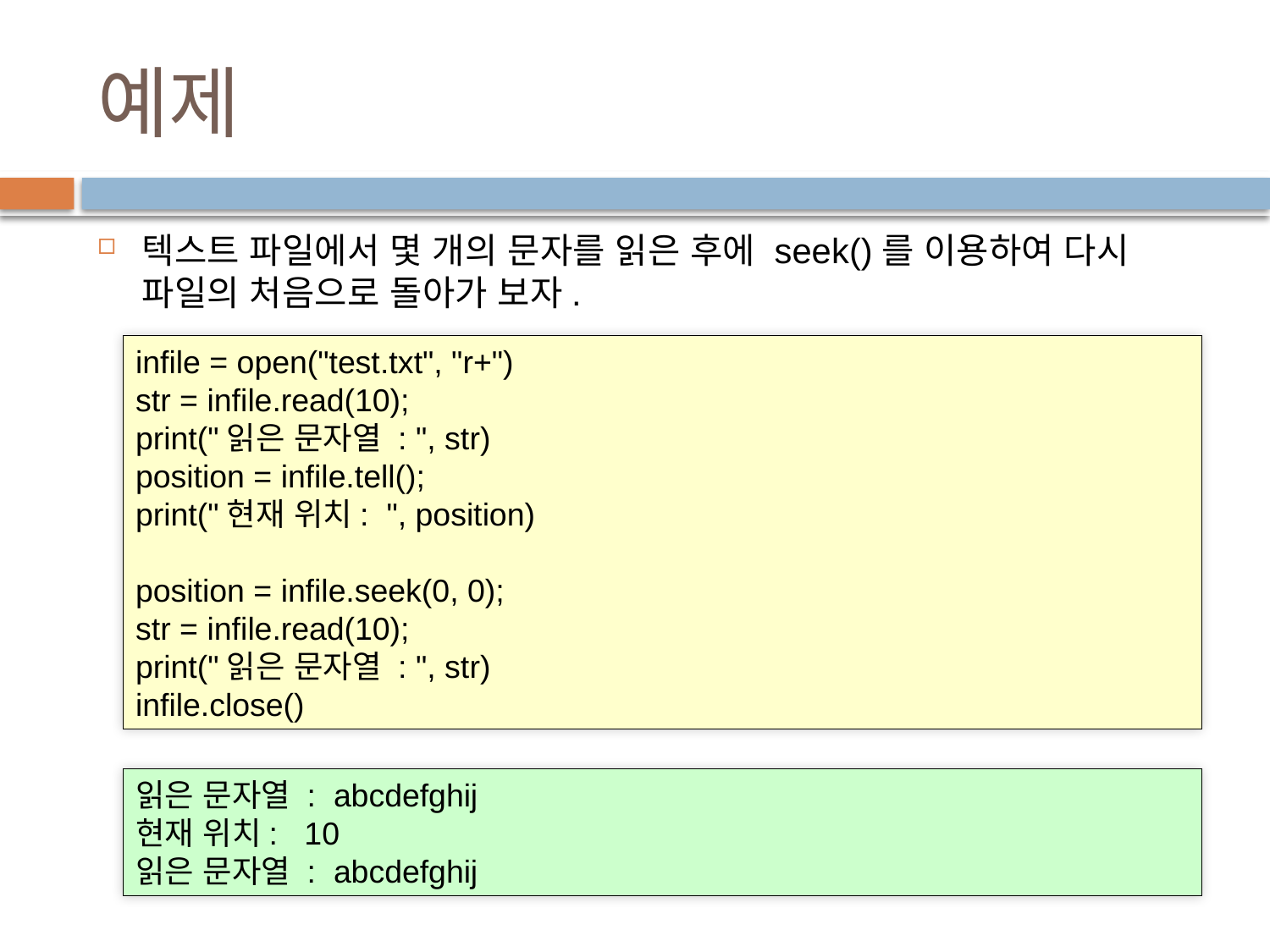

# 예제
텍스트 파일에서 몇 개의 문자를 읽은 후에 seek()를 이용하여 다시 파일의 처음으로 돌아가 보자.
infile = open("test.txt", "r+")
str = infile.read(10);
print("읽은 문자열 : ", str)
position = infile.tell();
print("현재 위치:  ", position)

position = infile.seek(0, 0);
str = infile.read(10);
print("읽은 문자열 : ", str)
infile.close()
읽은 문자열 :  abcdefghij
현재 위치:   10
읽은 문자열 :  abcdefghij